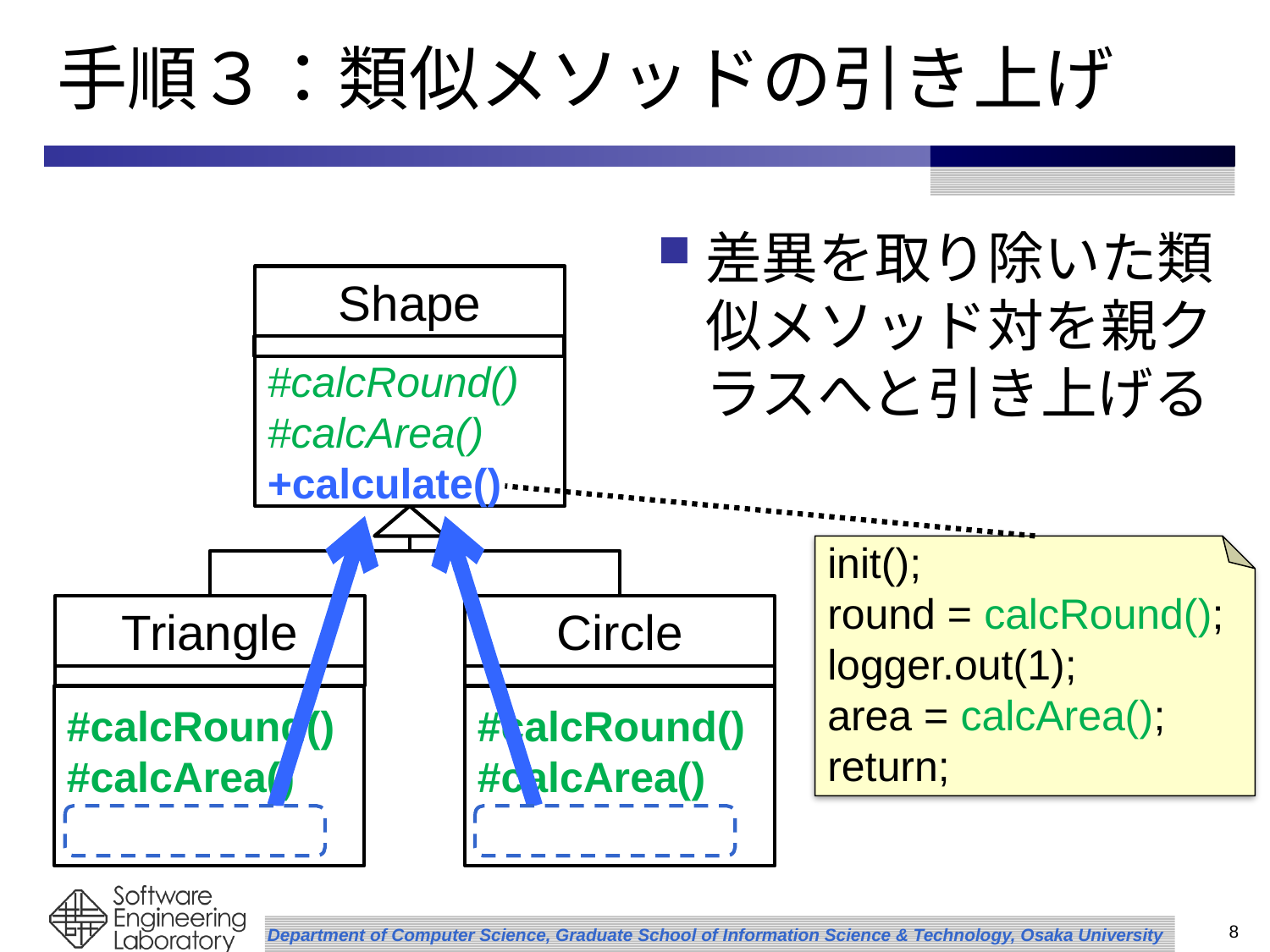

# 手順３：類似メソッドの引き上げ
差異を取り除いた類似メソッド対を親クラスへと引き上げる
Shape

#calcRound()
#calcArea()
+calculate()

init();
round = calcRound();
logger.out(1);
area = calcArea();
return;
Triangle
Circle

#calcRound()
#calcArea()

#calcRound()
#calcArea()

8